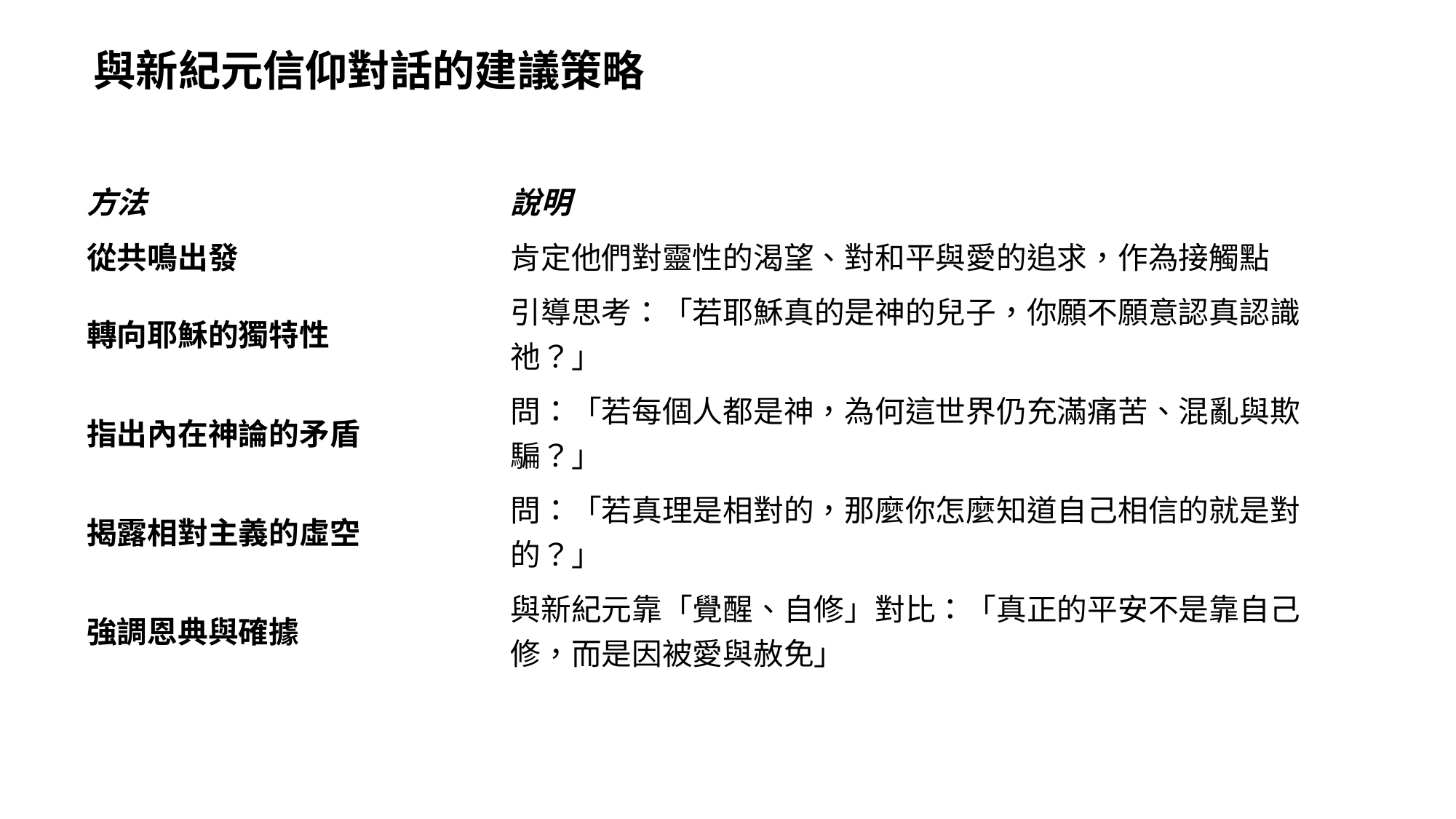

# 與新紀元信仰對話的建議策略
| 方法 | 說明 |
| --- | --- |
| 從共鳴出發 | 肯定他們對靈性的渴望、對和平與愛的追求，作為接觸點 |
| 轉向耶穌的獨特性 | 引導思考：「若耶穌真的是神的兒子，你願不願意認真認識祂？」 |
| 指出內在神論的矛盾 | 問：「若每個人都是神，為何這世界仍充滿痛苦、混亂與欺騙？」 |
| 揭露相對主義的虛空 | 問：「若真理是相對的，那麼你怎麼知道自己相信的就是對的？」 |
| 強調恩典與確據 | 與新紀元靠「覺醒、自修」對比：「真正的平安不是靠自己修，而是因被愛與赦免」 |